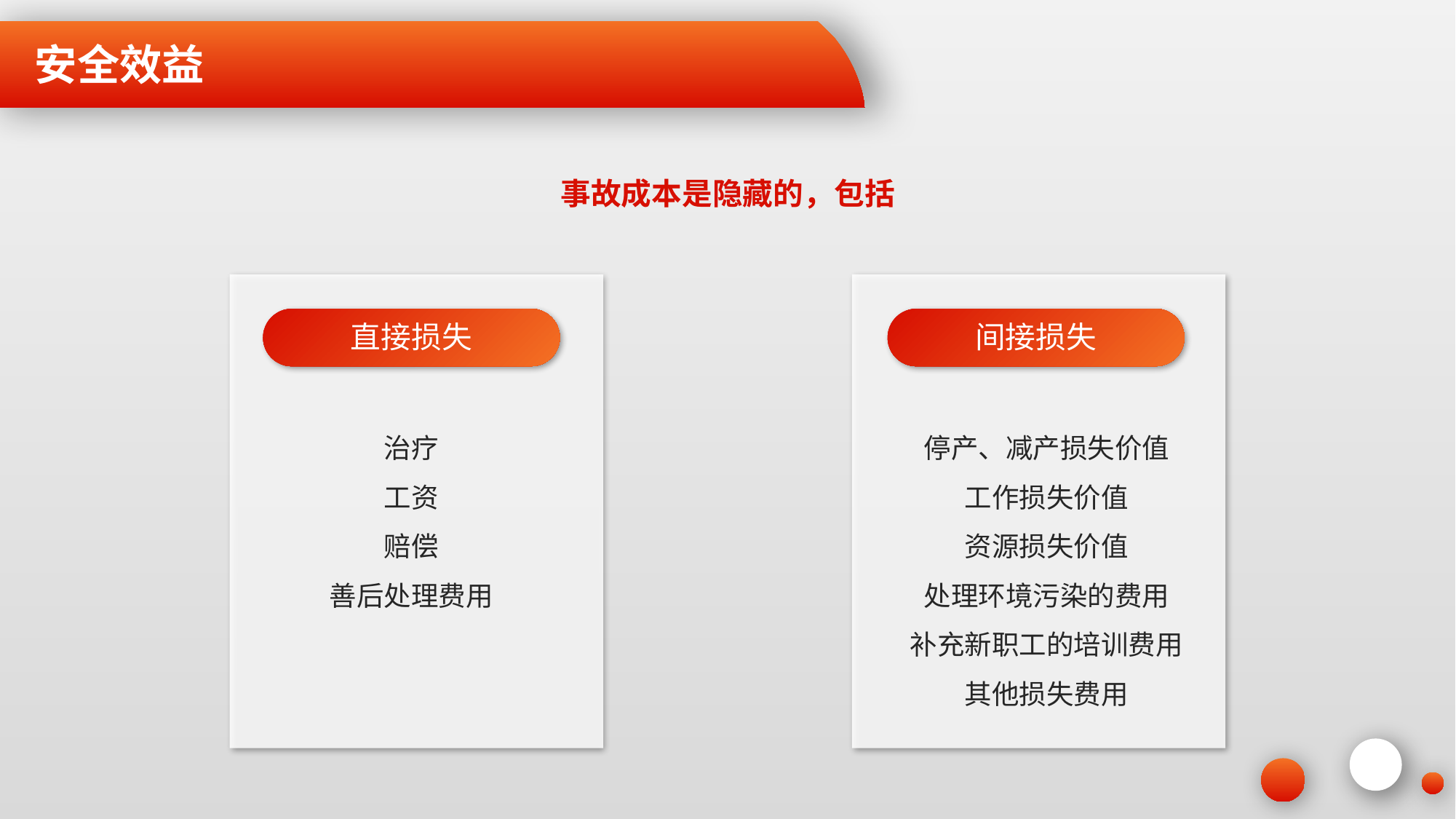

安全效益
事故成本是隐藏的，包括

直接损失

间接损失
治疗
工资
赔偿
善后处理费用
停产、减产损失价值
工作损失价值
资源损失价值
处理环境污染的费用
补充新职工的培训费用
其他损失费用